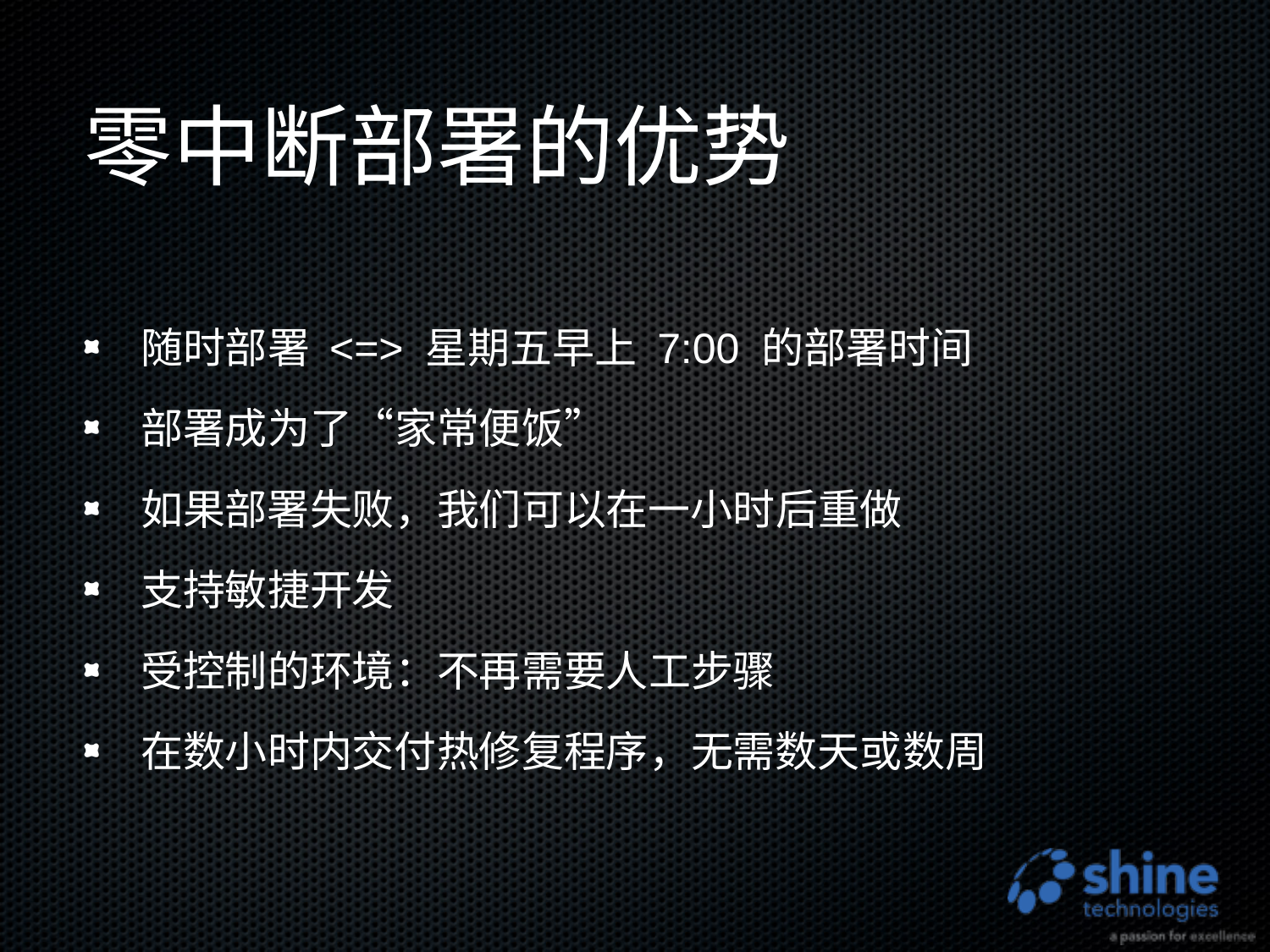

# 零中断部署的优势
随时部署 <=> 星期五早上 7:00 的部署时间
部署成为了“家常便饭”
如果部署失败，我们可以在一小时后重做
支持敏捷开发
受控制的环境：不再需要人工步骤
在数小时内交付热修复程序，无需数天或数周